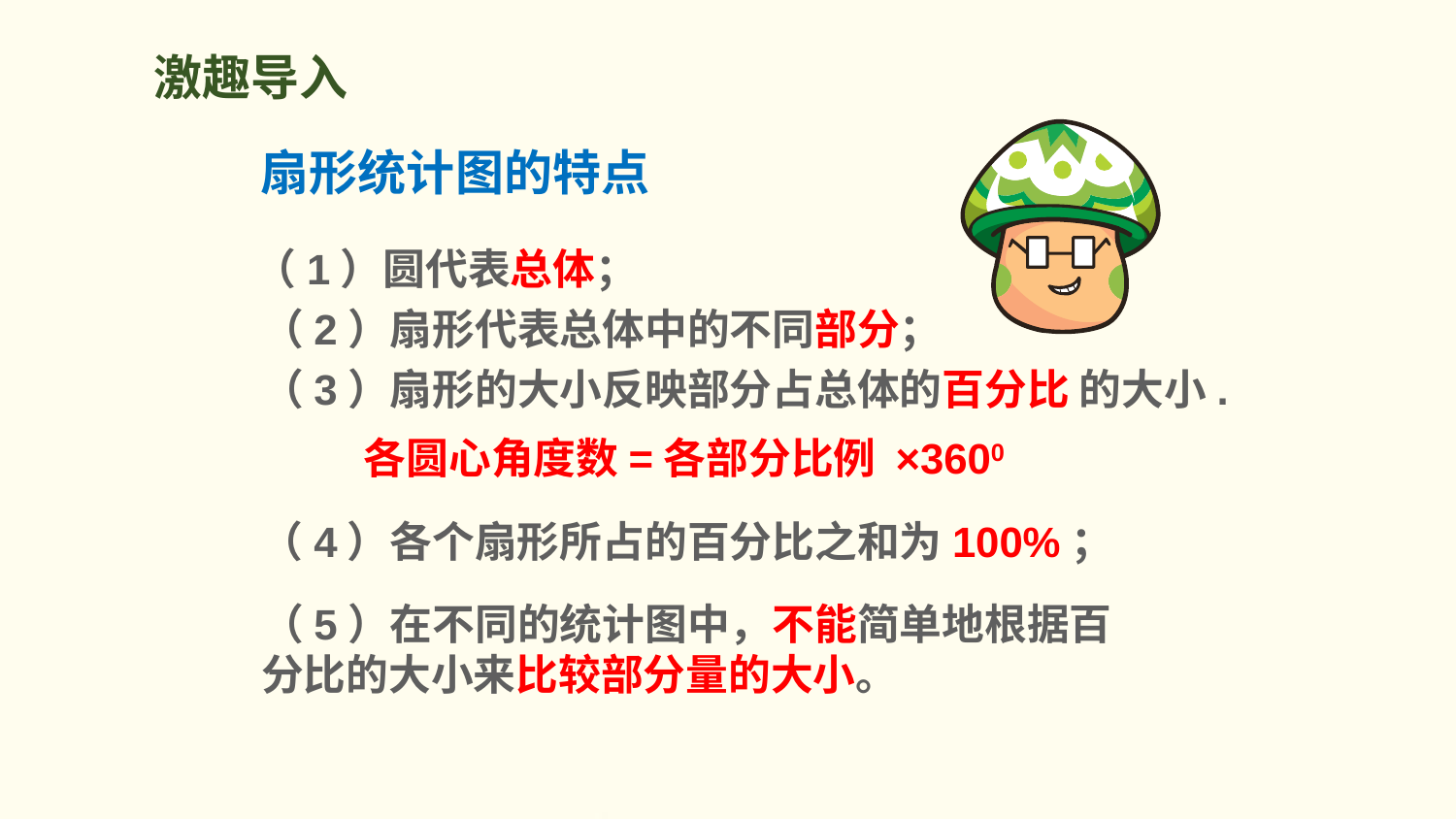

激趣导入
扇形统计图的特点

（1）圆代表总体；
（2）扇形代表总体中的不同部分；
（3）扇形的大小反映部分占总体的百分比 的大小.
各圆心角度数=各部分比例 ×3600
（4）各个扇形所占的百分比之和为100%；
（5）在不同的统计图中，不能简单地根据百分比的大小来比较部分量的大小。